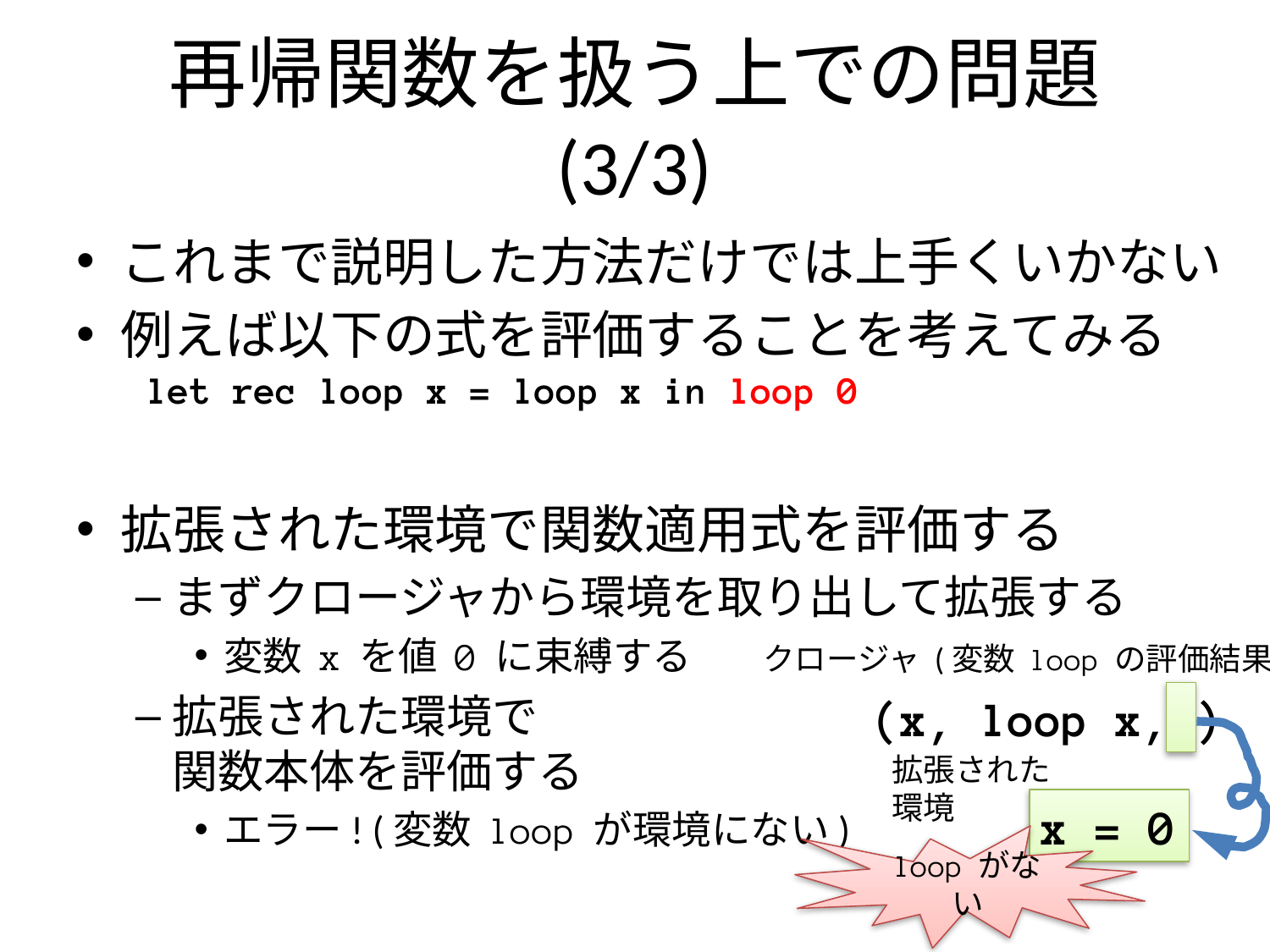

# 再帰関数を扱う上での問題 (3/3)
これまで説明した方法だけでは上手くいかない
例えば以下の式を評価することを考えてみる
  let rec loop x = loop x in loop 0

拡張された環境で関数適用式を評価する
まずクロージャから環境を取り出して拡張する
変数 x を値 0 に束縛する
拡張された環境で
関数本体を評価する
エラー! (変数 loop が環境にない)
クロージャ (変数 loop の評価結果)
(x, loop x, )

拡張された
環境
x = 0
loop がない